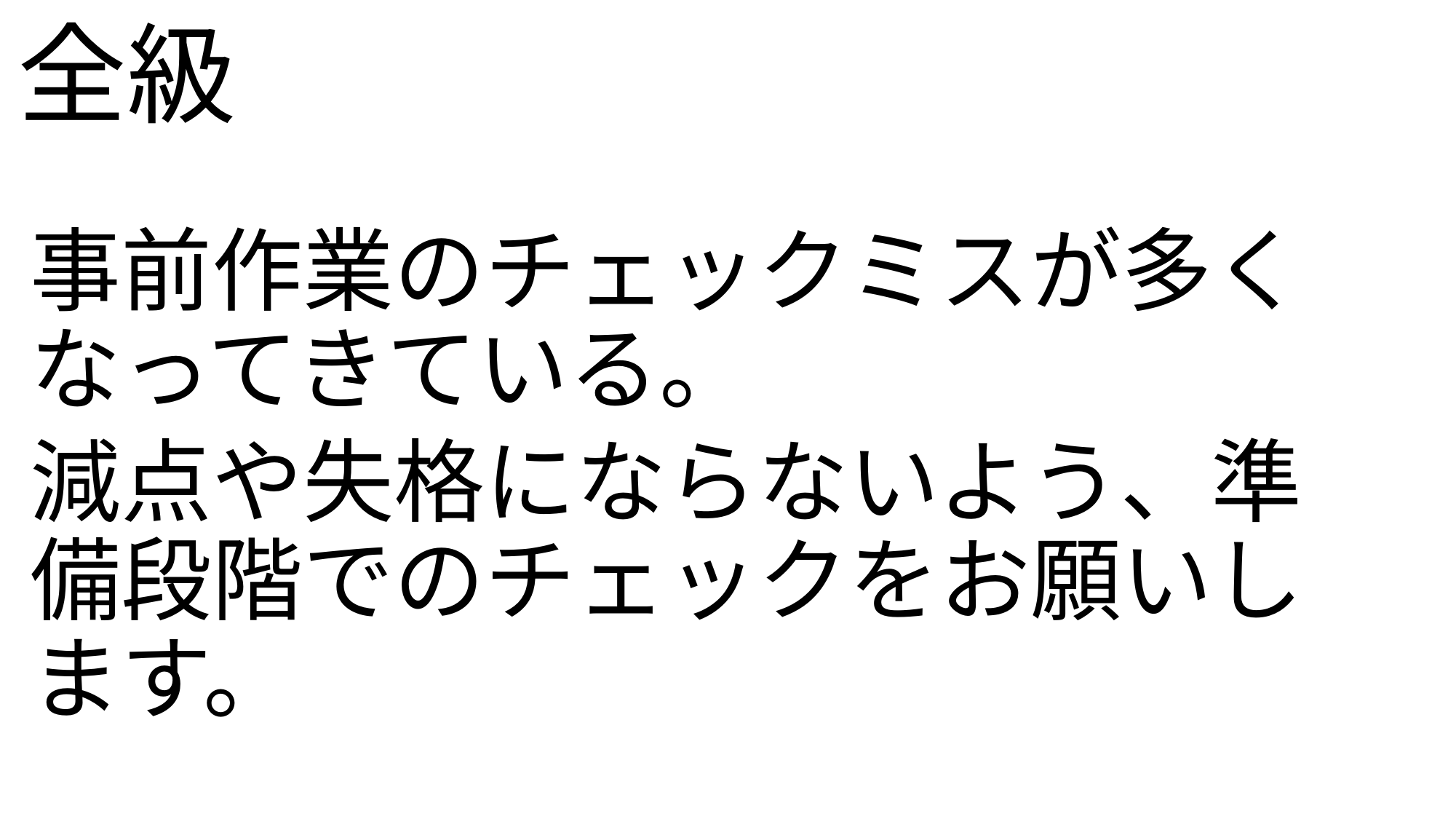

# 全級
事前作業のチェックミスが多くなってきている。
減点や失格にならないよう、準備段階でのチェックをお願いします。